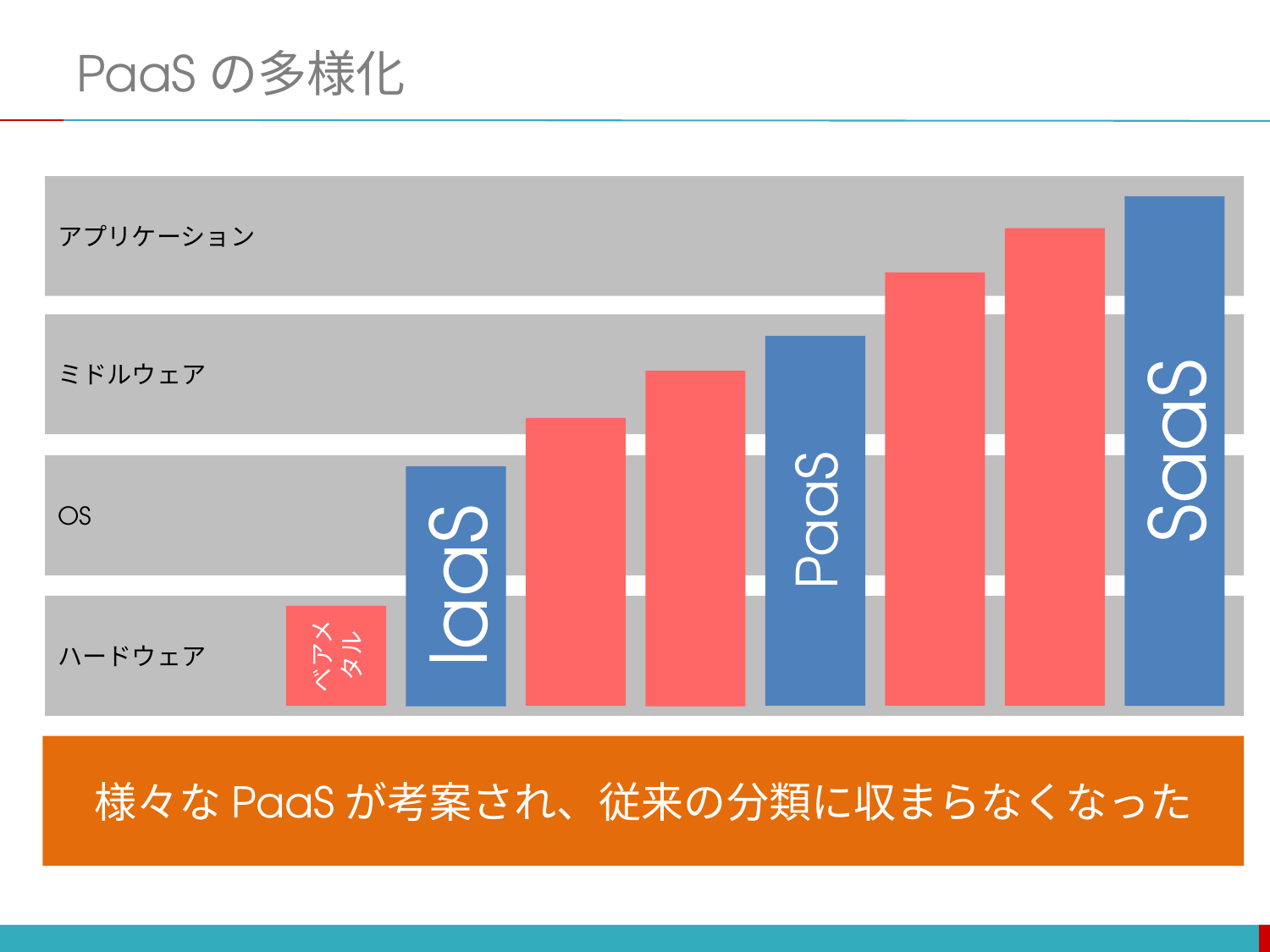

# PaaSの多様化
アプリケーション
ミドルウェア
SaaS

OS
PaaS

IaaS
ハードウェア
ベアメタル
様々なPaaSが考案され、従来の分類に収まらなくなった